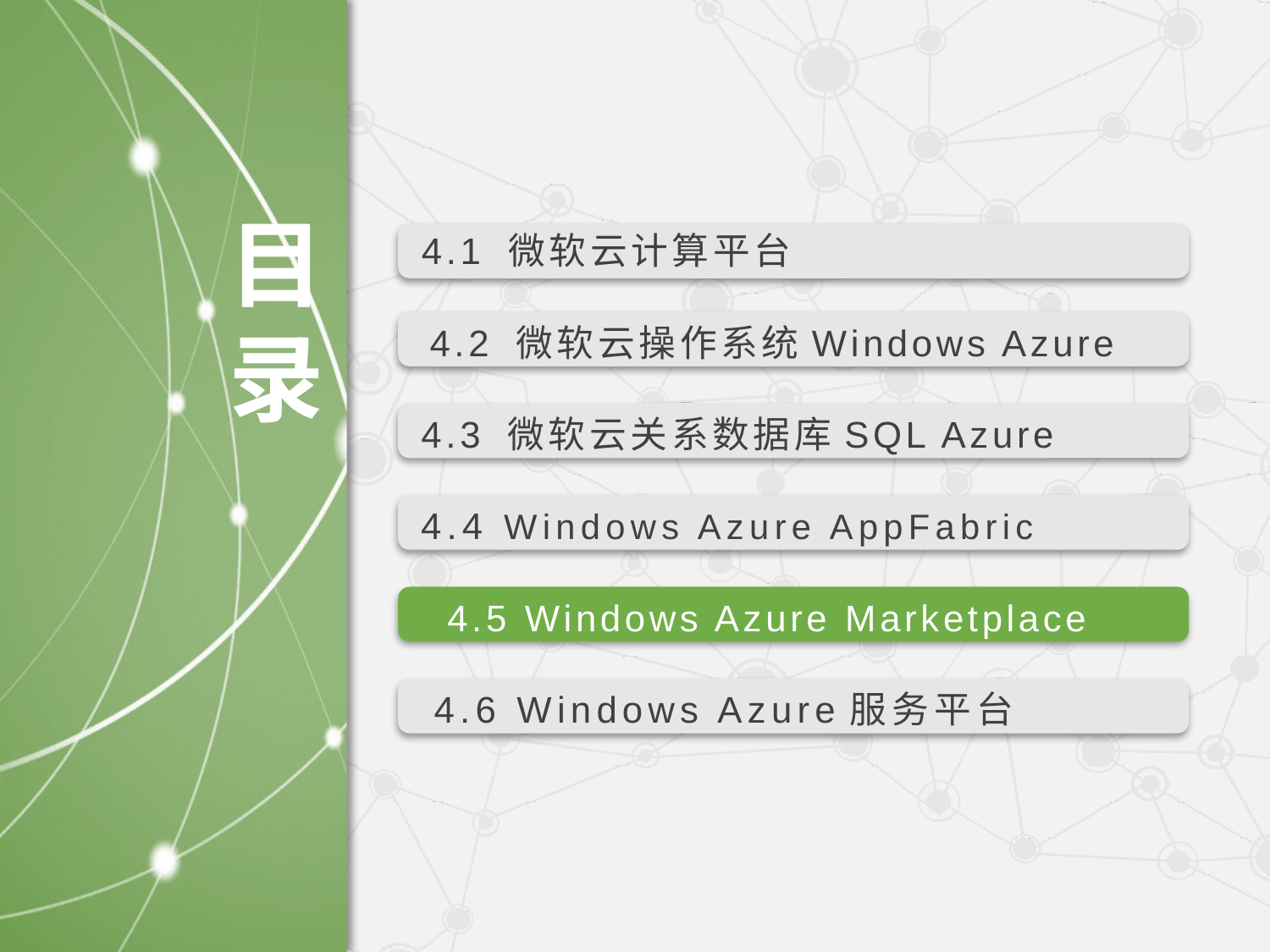

4.1 微软云计算平台

4.2 微软云操作系统Windows Azure

4.3 微软云关系数据库SQL Azure

4.4 Windows Azure AppFabric

4.5 Windows Azure Marketplace

4.6 Windows Azure服务平台